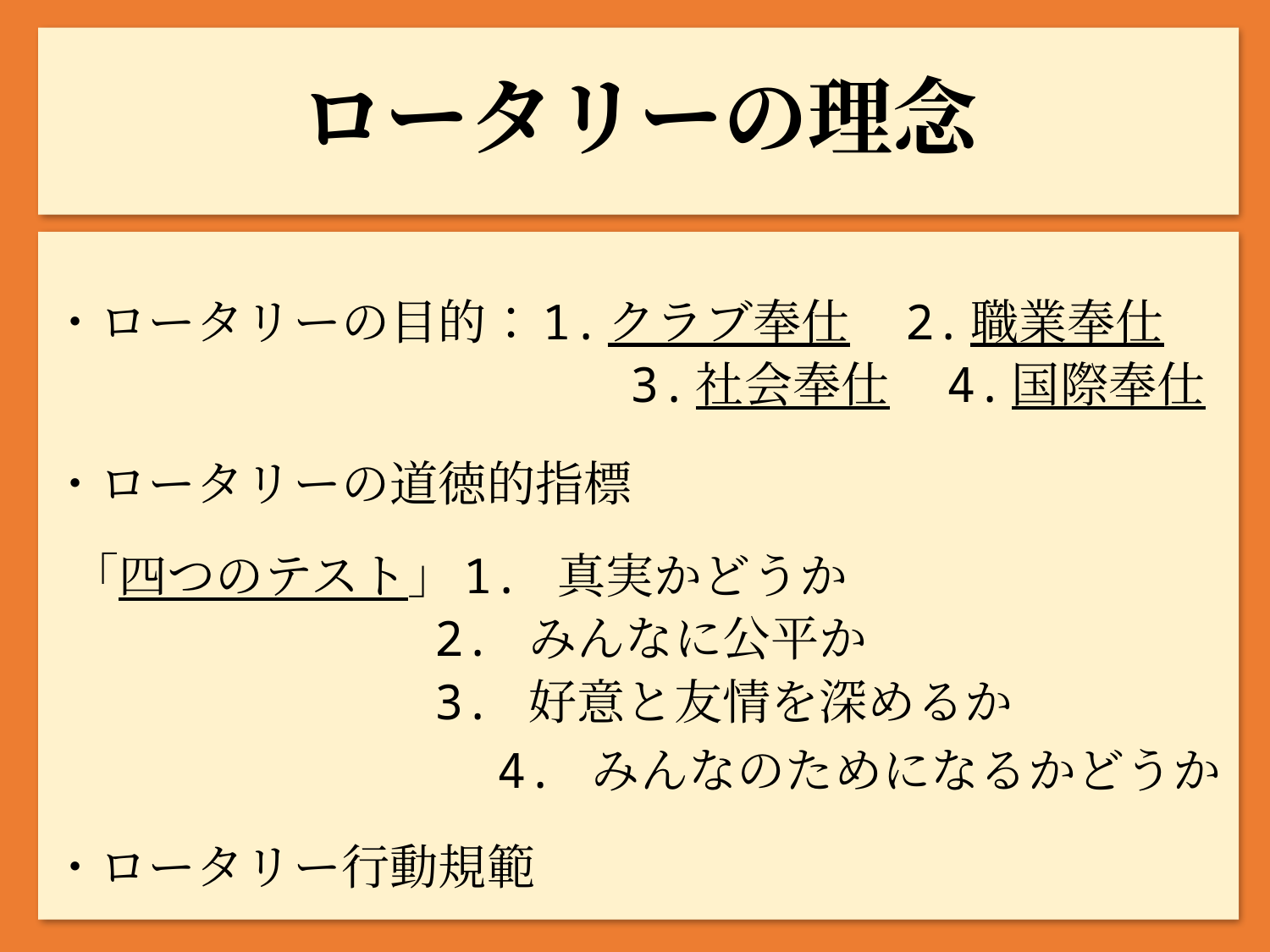

# ロータリーの理念

・ロータリーの目的：1.クラブ奉仕　2.職業奉仕
                    3.社会奉仕    4.国際奉仕

・ロータリーの道徳的指標

 「四つのテスト」1. 真実かどうか
　　　　　　　   2. みんなに公平か
　　　　　　　   3. 好意と友情を深めるか
               4. みんなのためになるかどうか

・ロータリー行動規範